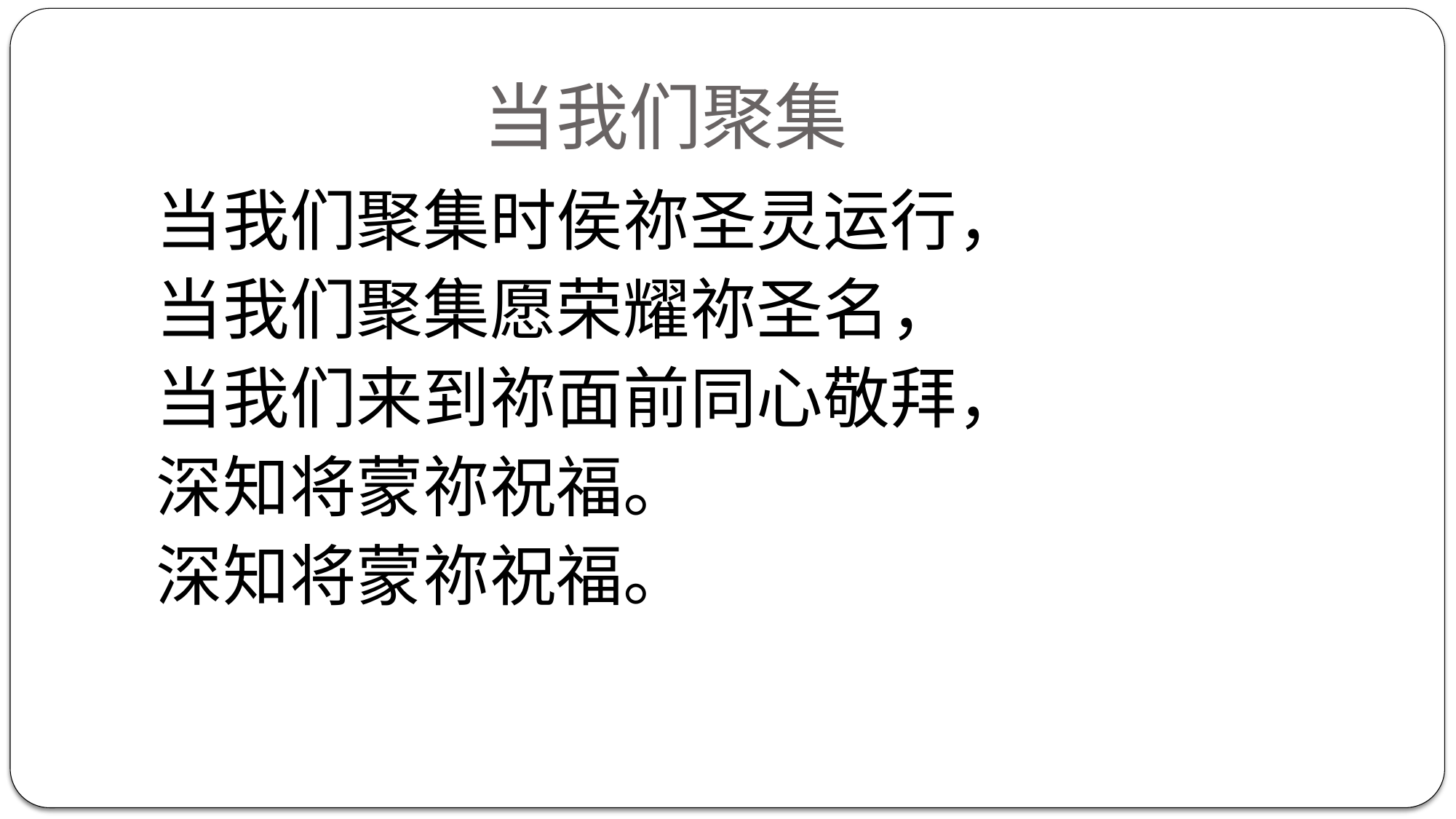

# 当我们聚集
当我们聚集时侯祢圣灵运行，
当我们聚集愿荣耀祢圣名，
当我们来到祢面前同心敬拜，
深知将蒙祢祝福。
深知将蒙祢祝福。